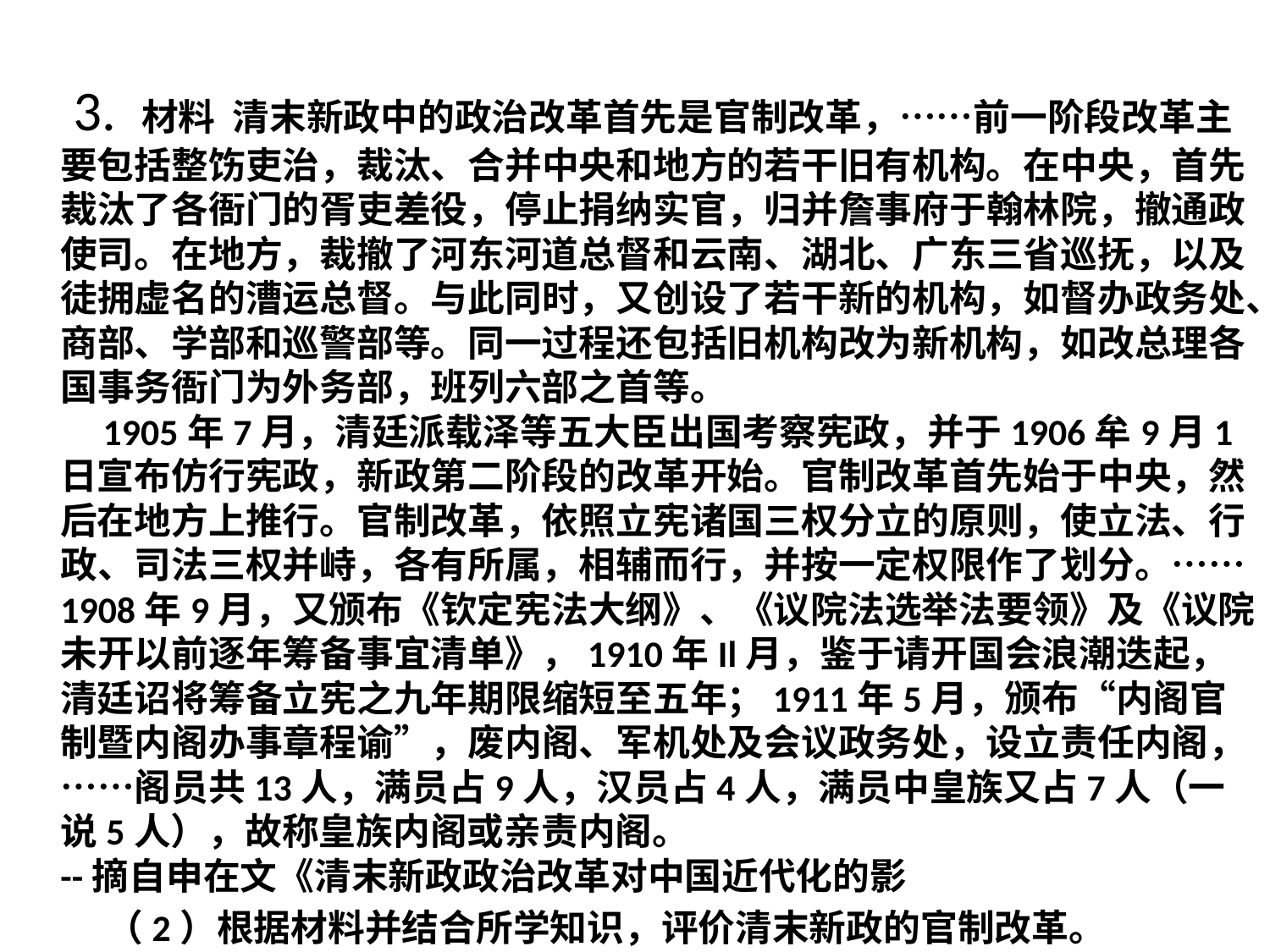

3.  材料  清末新政中的政治改革首先是官制改革，……前一阶段改革主要包括整饬吏治，裁汰、合并中央和地方的若干旧有机构。在中央，首先裁汰了各衙门的胥吏差役，停止捐纳实官，归并詹事府于翰林院，撤通政使司。在地方，裁撤了河东河道总督和云南、湖北、广东三省巡抚，以及徒拥虚名的漕运总督。与此同时，又创设了若干新的机构，如督办政务处、商部、学部和巡警部等。同一过程还包括旧机构改为新机构，如改总理各国事务衙门为外务部，班列六部之首等。
    1905年7月，清廷派载泽等五大臣出国考察宪政，并于1906牟9月1日宣布仿行宪政，新政第二阶段的改革开始。官制改革首先始于中央，然后在地方上推行。官制改革，依照立宪诸国三权分立的原则，使立法、行政、司法三权并峙，各有所属，相辅而行，并按一定权限作了划分。……1908年9月，又颁布《钦定宪法大纲》、《议院法选举法要领》及《议院未开以前逐年筹备事宜清单》，1910年Il月，鉴于请开国会浪潮迭起，清廷诏将筹备立宪之九年期限缩短至五年；1911年5月，颁布“内阁官制暨内阁办事章程谕”，废内阁、军机处及会议政务处，设立责任内阁，……阁员共13人，满员占9人，汉员占4人，满员中皇族又占7人（一说5人），故称皇族内阁或亲责内阁。
--摘自申在文《清末新政政治改革对中国近代化的影
          （2）根据材料并结合所学知识，评价清末新政的官制改革。